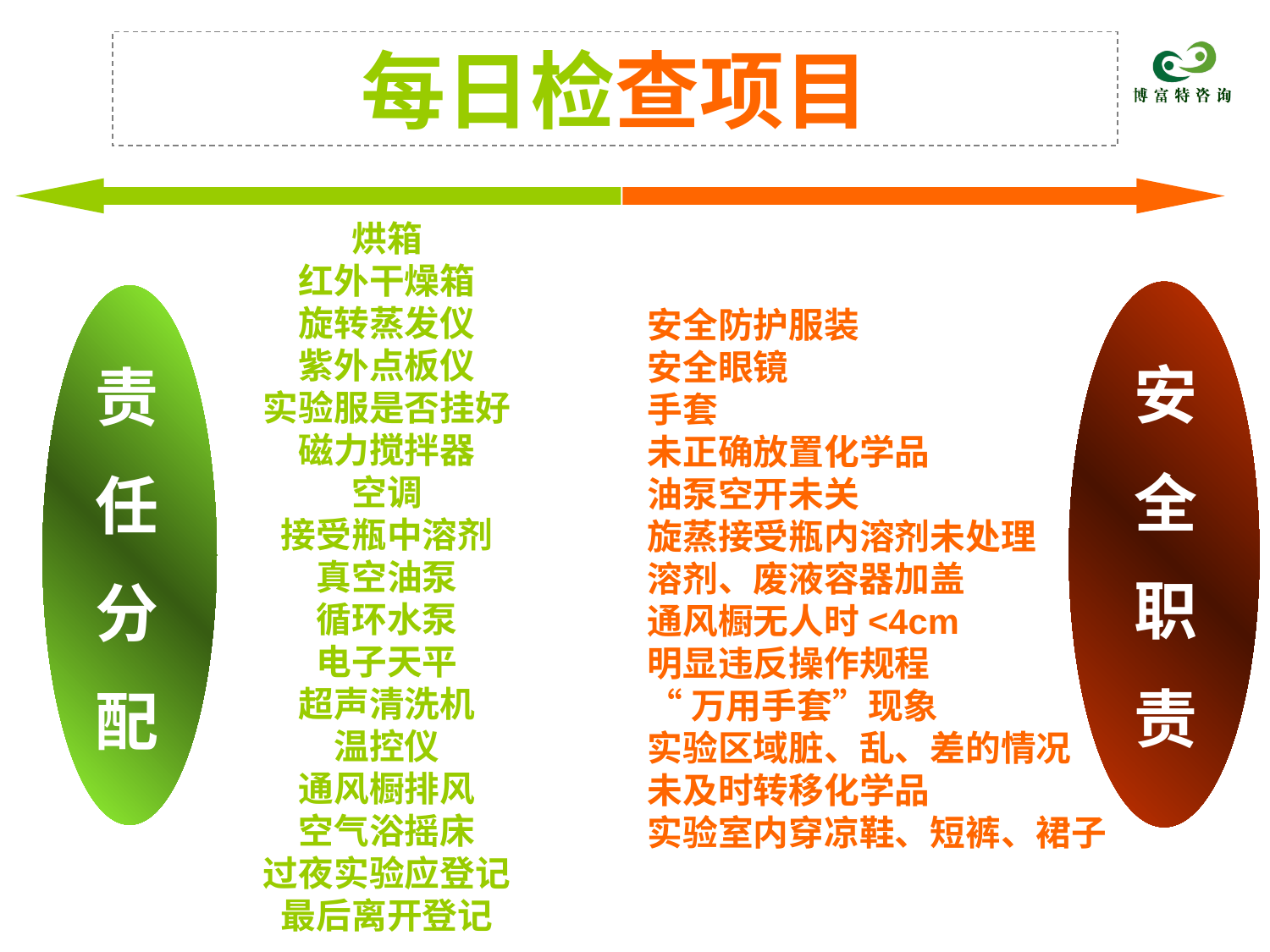

每日检查项目

烘箱
红外干燥箱
旋转蒸发仪
紫外点板仪
实验服是否挂好
磁力搅拌器
空调
接受瓶中溶剂
真空油泵
循环水泵
电子天平
超声清洗机
温控仪
通风橱排风
空气浴摇床
过夜实验应登记
最后离开登记
安全防护服装
安全眼镜
手套
未正确放置化学品
油泵空开未关
旋蒸接受瓶内溶剂未处理
溶剂、废液容器加盖
通风橱无人时<4cm
明显违反操作规程
“万用手套”现象
实验区域脏、乱、差的情况
未及时转移化学品
实验室内穿凉鞋、短裤、裙子
安
全
职
责
责
任
分
配